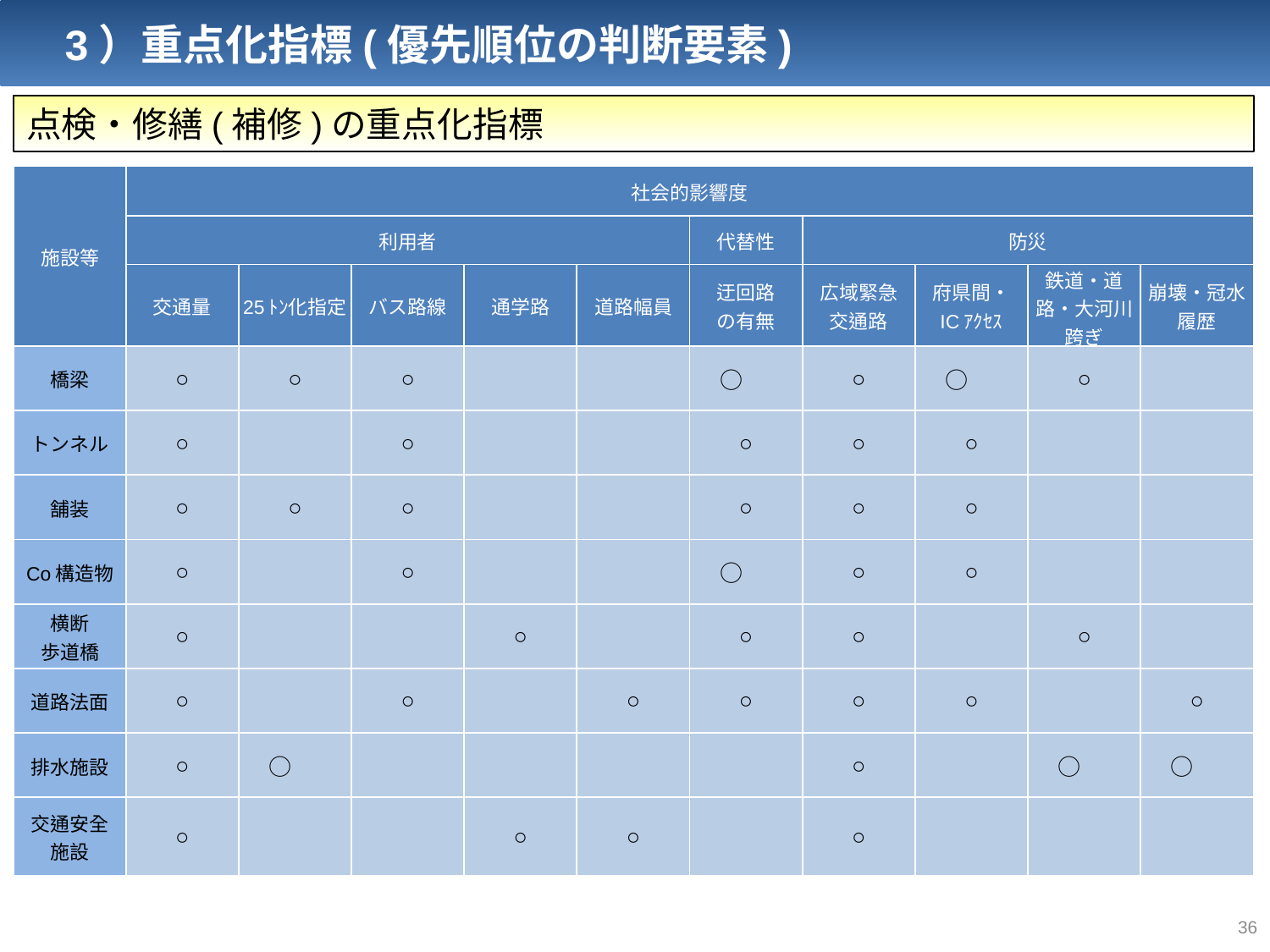

3）重点化指標(優先順位の判断要素)
点検・修繕(補修)の重点化指標
| 施設等 | 社会的影響度 |  |  |  |  |  |  |  |  |  |
| --- | --- | --- | --- | --- | --- | --- | --- | --- | --- | --- |
|  | 利用者 |  |  |  |  | 代替性 | 防災 |  |  |  |
|  | 交通量 | 25ﾄﾝ化指定 | バス路線 | 通学路 | 道路幅員 | 迂回路 の有無 | 広域緊急 交通路 | 府県間・ ICｱｸｾｽ | 鉄道・道路・大河川跨ぎ | 崩壊・冠水 履歴 |
| 橋梁 | ○ | ○ | ○ |  |  | ○ | ○ | ○ | ○ |  |
| トンネル | ○ |  | ○ |  |  | ○ | ○ | ○ |  |  |
| 舗装 | ○ | ○ | ○ |  |  | ○ | ○ | ○ |  |  |
| Co構造物 | ○ |  | ○ |  |  | ○ | ○ | ○ |  |  |
| 横断 歩道橋 | ○ |  |  | ○ |  | ○ | ○ |  | ○ |  |
| 道路法面 | ○ |  | ○ |  | ○ | ○ | ○ | ○ |  | ○ |
| 排水施設 | ○ | ○ |  |  |  |  | ○ |  | ○ | ○ |
| 交通安全 施設 | ○ |  |  | ○ | ○ |  | ○ |  |  |  |
36